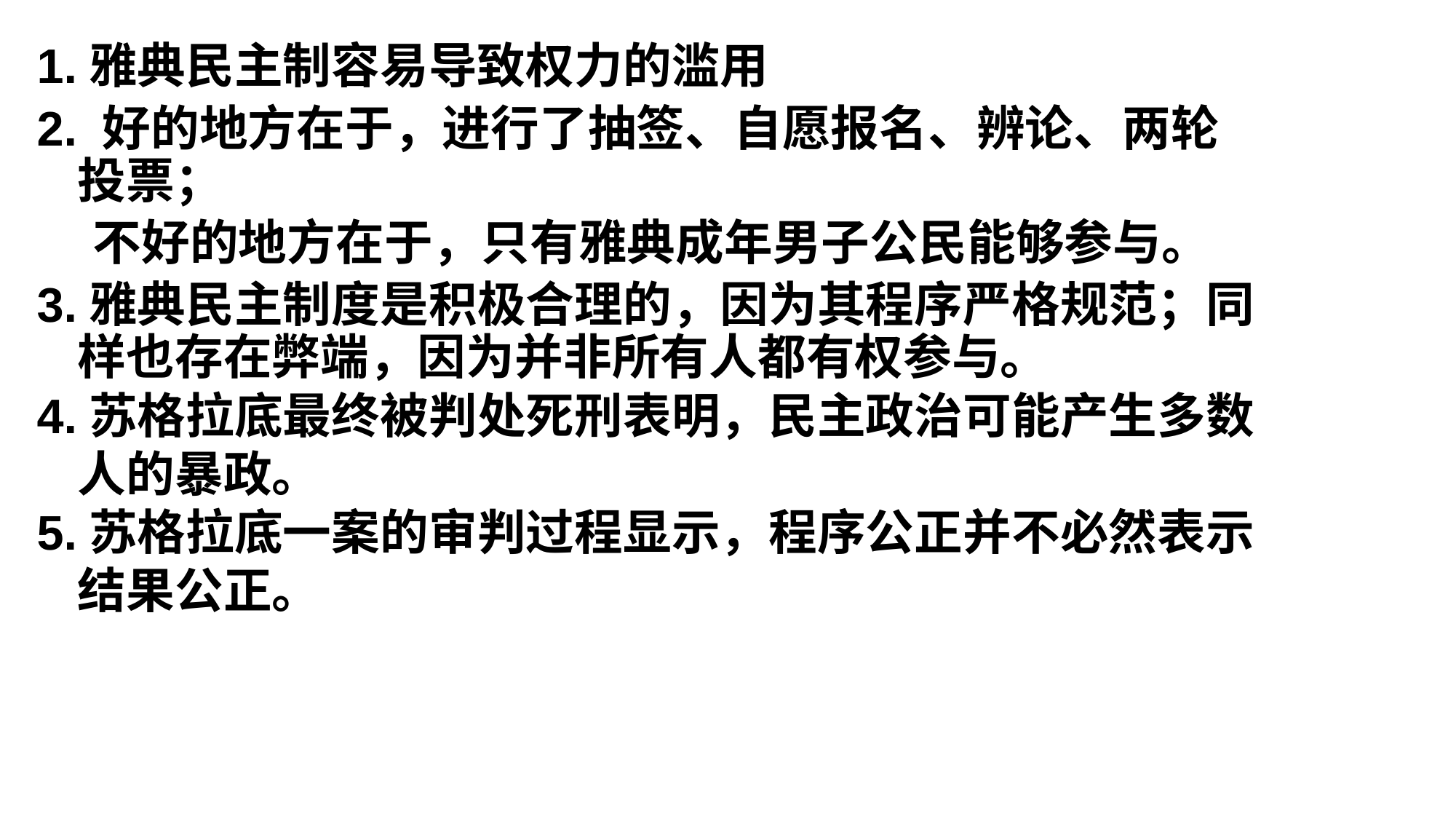

1.雅典民主制容易导致权力的滥用
2. 好的地方在于，进行了抽签、自愿报名、辨论、两轮投票；
    不好的地方在于，只有雅典成年男子公民能够参与。
3.雅典民主制度是积极合理的，因为其程序严格规范；同样也存在弊端，因为并非所有人都有权参与。
4.苏格拉底最终被判处死刑表明，民主政治可能产生多数人的暴政。
5.苏格拉底一案的审判过程显示，程序公正并不必然表示结果公正。